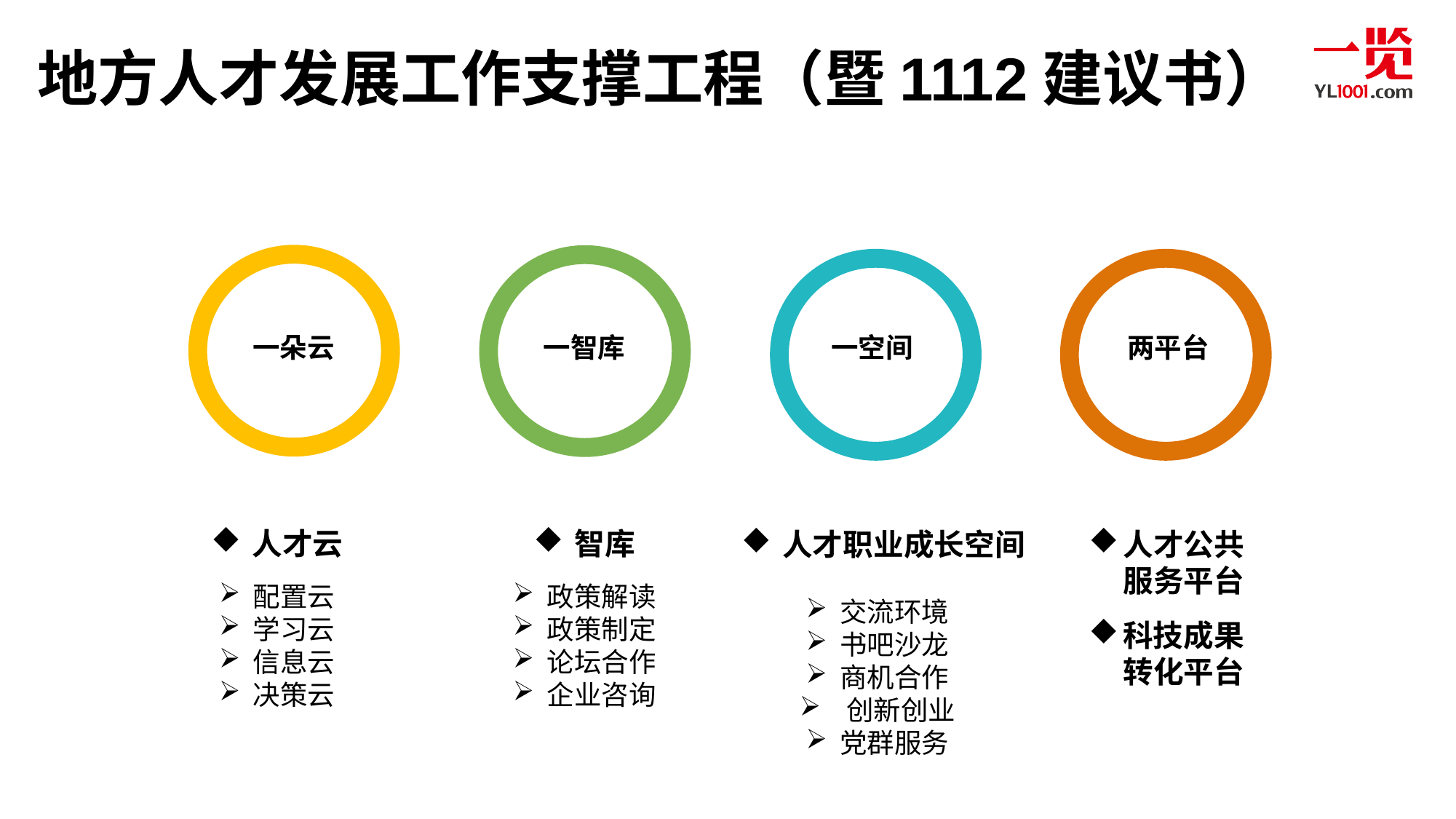

地方人才发展工作支撑工程（暨1112建议书）

一智库
一空间
两平台
一朵云
人才云
配置云
学习云
信息云
决策云
智库
政策解读
政策制定
论坛合作
企业咨询
人才职业成长空间

交流环境
书吧沙龙
商机合作
 创新创业
党群服务
人才公共
服务平台
科技成果
转化平台